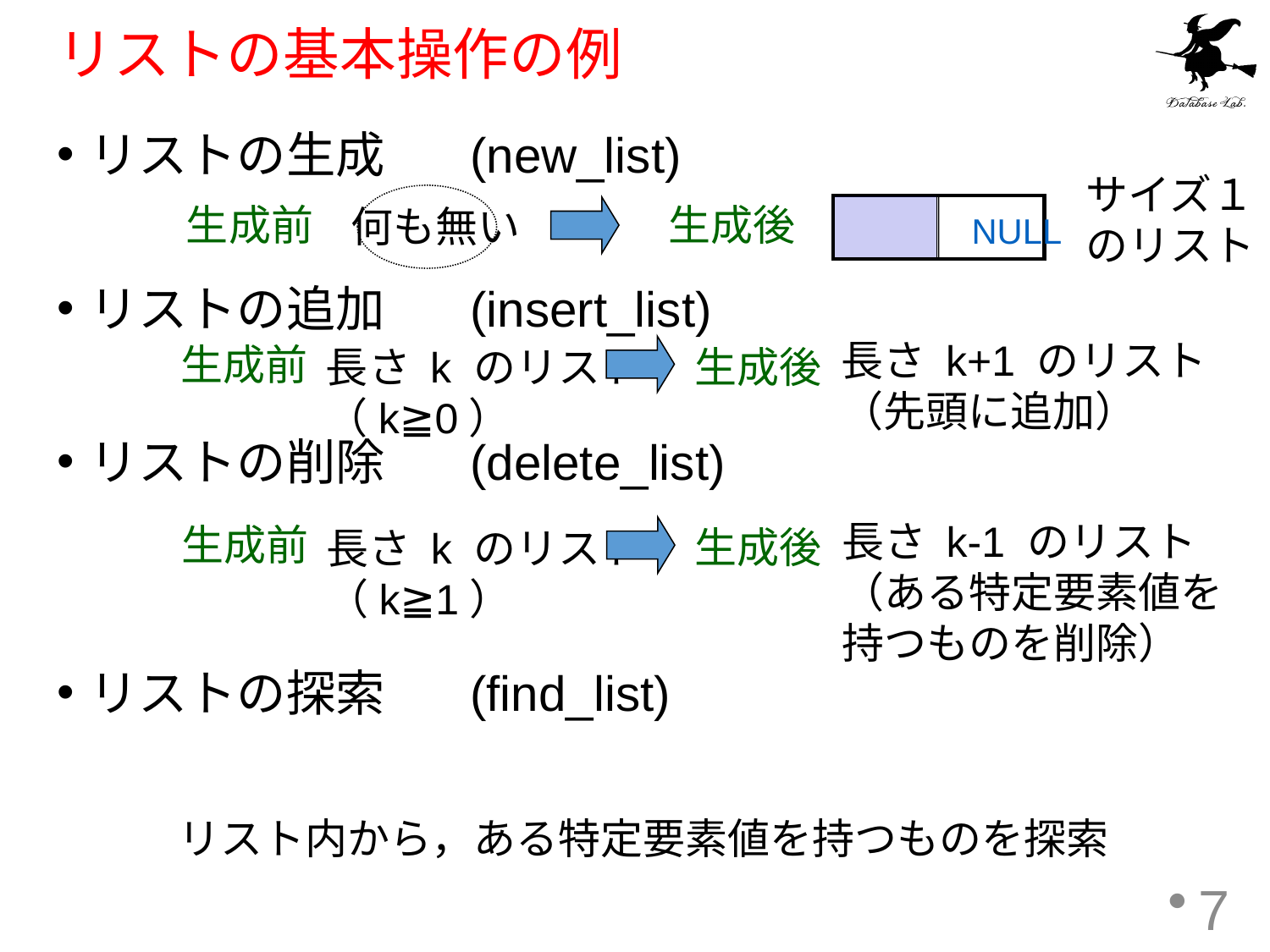

# リストの基本操作の例
リストの生成	(new_list)

リストの追加	(insert_list)

リストの削除	(delete_list)

リストの探索	(find_list)

サイズ１
のリスト

生成後
生成前
何も無い
    　　   NULL

長さ k+1 のリスト
（先頭に追加）
生成前
生成後
長さ k のリスト
（k≧0）

長さ k-1 のリスト
（ある特定要素値を
持つものを削除）
生成前
生成後
長さ k のリスト
（k≧1）

リスト内から，ある特定要素値を持つものを探索
7